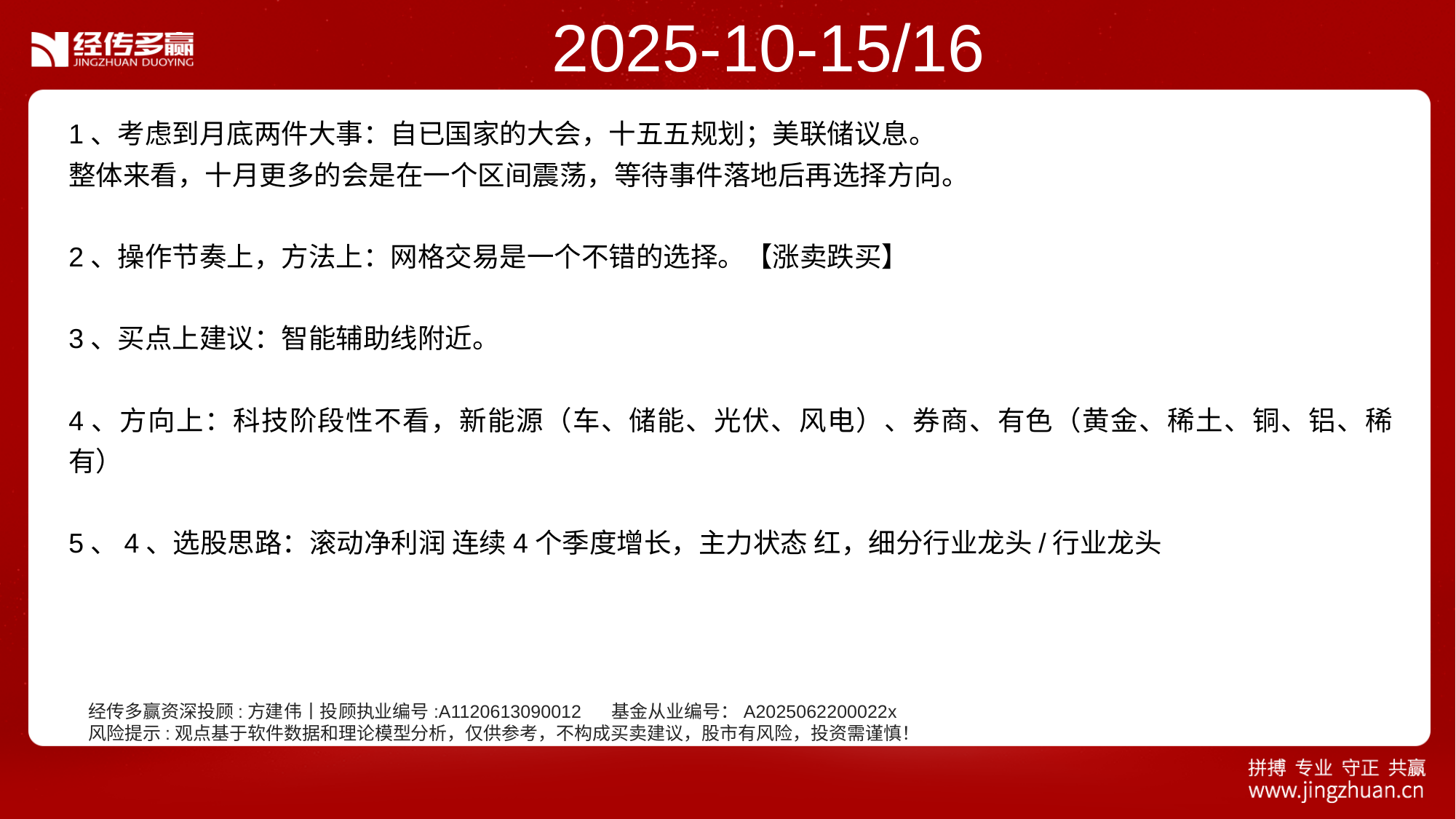

2025-10-15/16
1、考虑到月底两件大事：自已国家的大会，十五五规划；美联储议息。
整体来看，十月更多的会是在一个区间震荡，等待事件落地后再选择方向。

2、操作节奏上，方法上：网格交易是一个不错的选择。【涨卖跌买】

3、买点上建议：智能辅助线附近。

4、方向上：科技阶段性不看，新能源（车、储能、光伏、风电）、券商、有色（黄金、稀土、铜、铝、稀有）

5、4、选股思路：滚动净利润 连续4个季度增长，主力状态 红，细分行业龙头/行业龙头